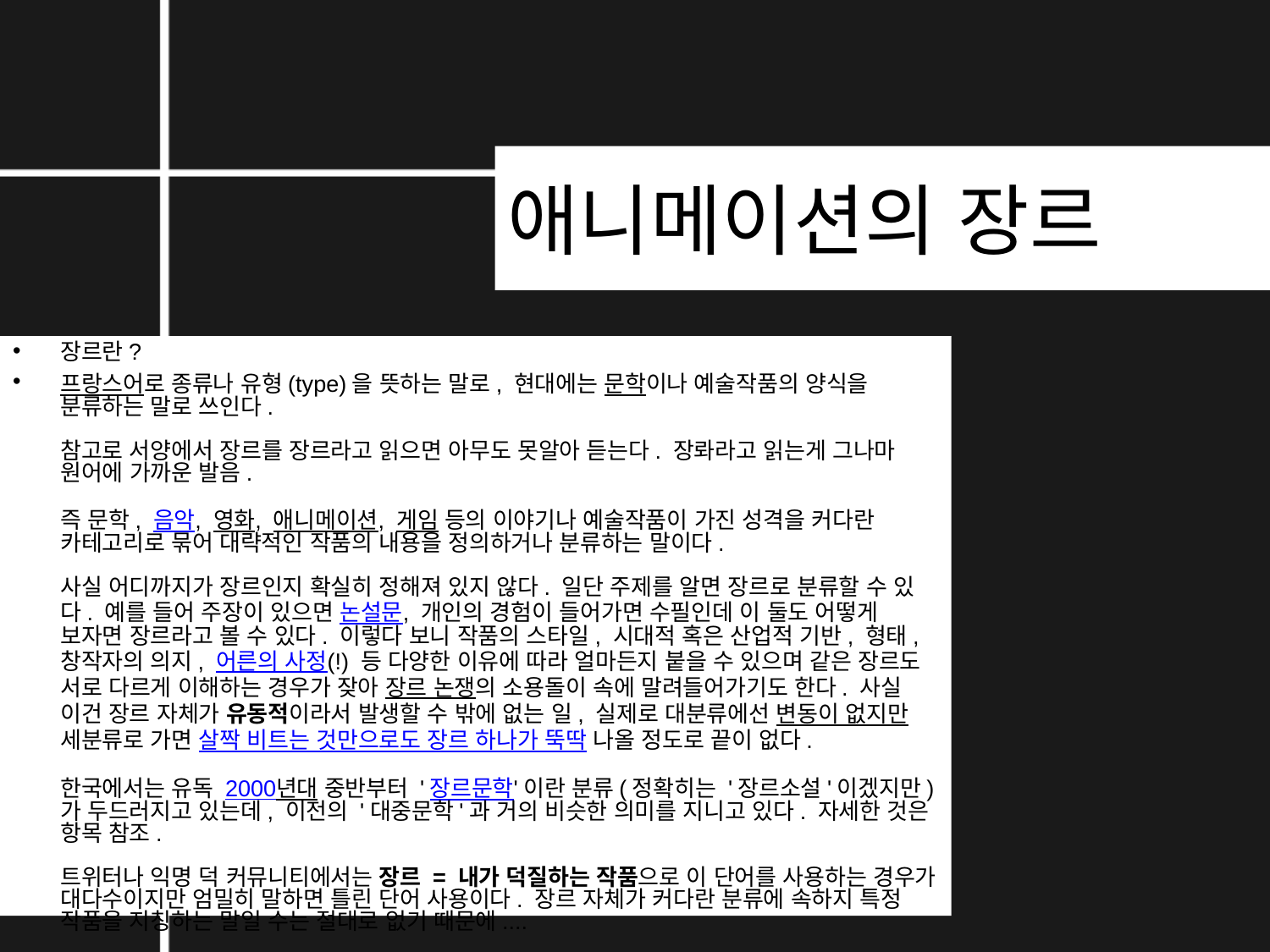

# 애니메이션의 장르
장르란?
프랑스어로 종류나 유형(type)을 뜻하는 말로, 현대에는 문학이나 예술작품의 양식을 분류하는 말로 쓰인다.
참고로 서양에서 장르를 장르라고 읽으면 아무도 못알아 듣는다. 장롸라고 읽는게 그나마 원어에 가까운 발음.
즉 문학, 음악, 영화, 애니메이션, 게임 등의 이야기나 예술작품이 가진 성격을 커다란 카테고리로 묶어 대략적인 작품의 내용을 정의하거나 분류하는 말이다.
사실 어디까지가 장르인지 확실히 정해져 있지 않다. 일단 주제를 알면 장르로 분류할 수 있다. 예를 들어 주장이 있으면 논설문, 개인의 경험이 들어가면 수필인데 이 둘도 어떻게 보자면 장르라고 볼 수 있다. 이렇다 보니 작품의 스타일, 시대적 혹은 산업적 기반, 형태, 창작자의 의지, 어른의 사정(!) 등 다양한 이유에 따라 얼마든지 붙을 수 있으며 같은 장르도 서로 다르게 이해하는 경우가 잦아 장르 논쟁의 소용돌이 속에 말려들어가기도 한다. 사실 이건 장르 자체가 유동적이라서 발생할 수 밖에 없는 일, 실제로 대분류에선 변동이 없지만 세분류로 가면 살짝 비트는 것만으로도 장르 하나가 뚝딱 나올 정도로 끝이 없다.
한국에서는 유독 2000년대 중반부터 '장르문학'이란 분류(정확히는 '장르소설'이겠지만)가 두드러지고 있는데, 이전의 '대중문학'과 거의 비슷한 의미를 지니고 있다. 자세한 것은 항목 참조.
트위터나 익명 덕 커뮤니티에서는 장르 = 내가 덕질하는 작품으로 이 단어를 사용하는 경우가 대다수이지만 엄밀히 말하면 틀린 단어 사용이다. 장르 자체가 커다란 분류에 속하지 특정 작품을 지칭하는 말일 수는 절대로 없기 때문에....